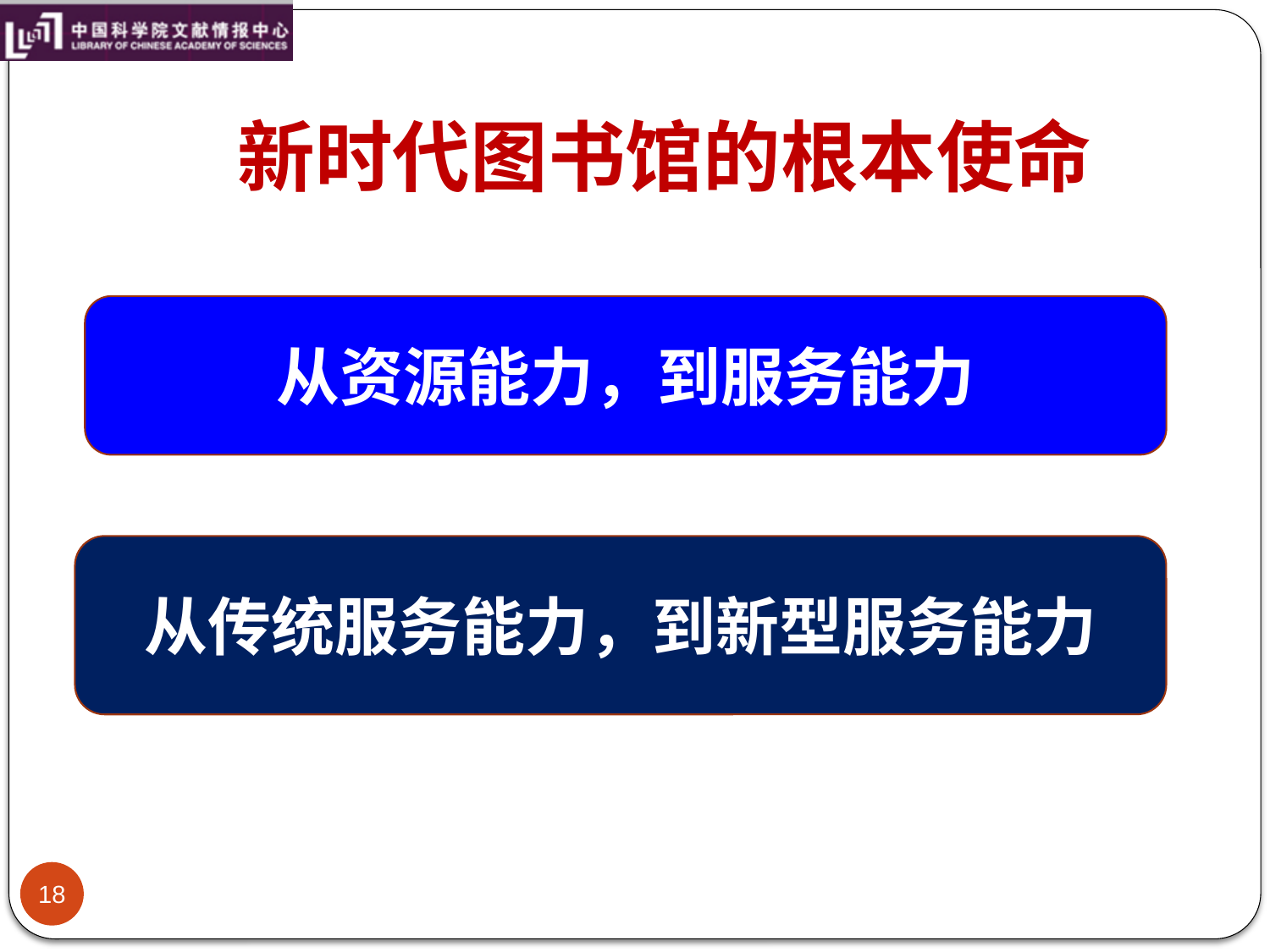

# 新时代图书馆的根本使命

从资源能力，到服务能力
从传统服务能力，到新型服务能力

18